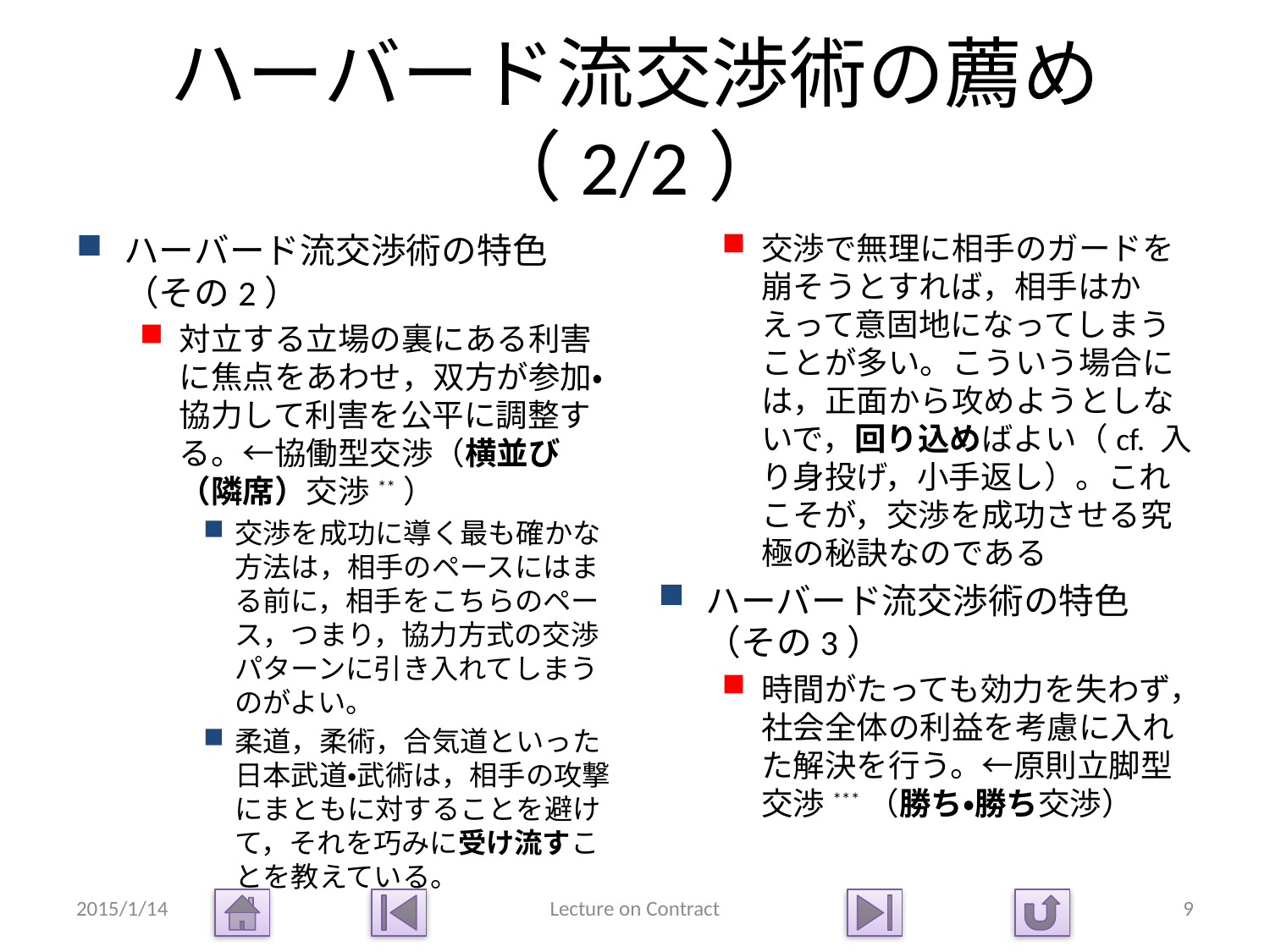

# ハーバード流交渉術の薦め（2/2）
ハーバード流交渉術の特色（その2）
対立する立場の裏にある利害に焦点をあわせ，双方が参加・協力して利害を公平に調整する。←協働型交渉（横並び（隣席）交渉**）
交渉を成功に導く最も確かな方法は，相手のペースにはまる前に，相手をこちらのペース，つまり，協力方式の交渉パターンに引き入れてしまうのがよい。
柔道，柔術，合気道といった日本武道・武術は，相手の攻撃にまともに対することを避けて，それを巧みに受け流すことを教えている。
交渉で無理に相手のガードを崩そうとすれば，相手はかえって意固地になってしまうことが多い。こういう場合には，正面から攻めようとしないで，回り込めばよい（cf. 入り身投げ，小手返し）。これこそが，交渉を成功させる究極の秘訣なのである
ハーバード流交渉術の特色（その3）
時間がたっても効力を失わず，社会全体の利益を考慮に入れた解決を行う。←原則立脚型交渉***（勝ち・勝ち交渉）
2015/1/14
Lecture on Contract
9